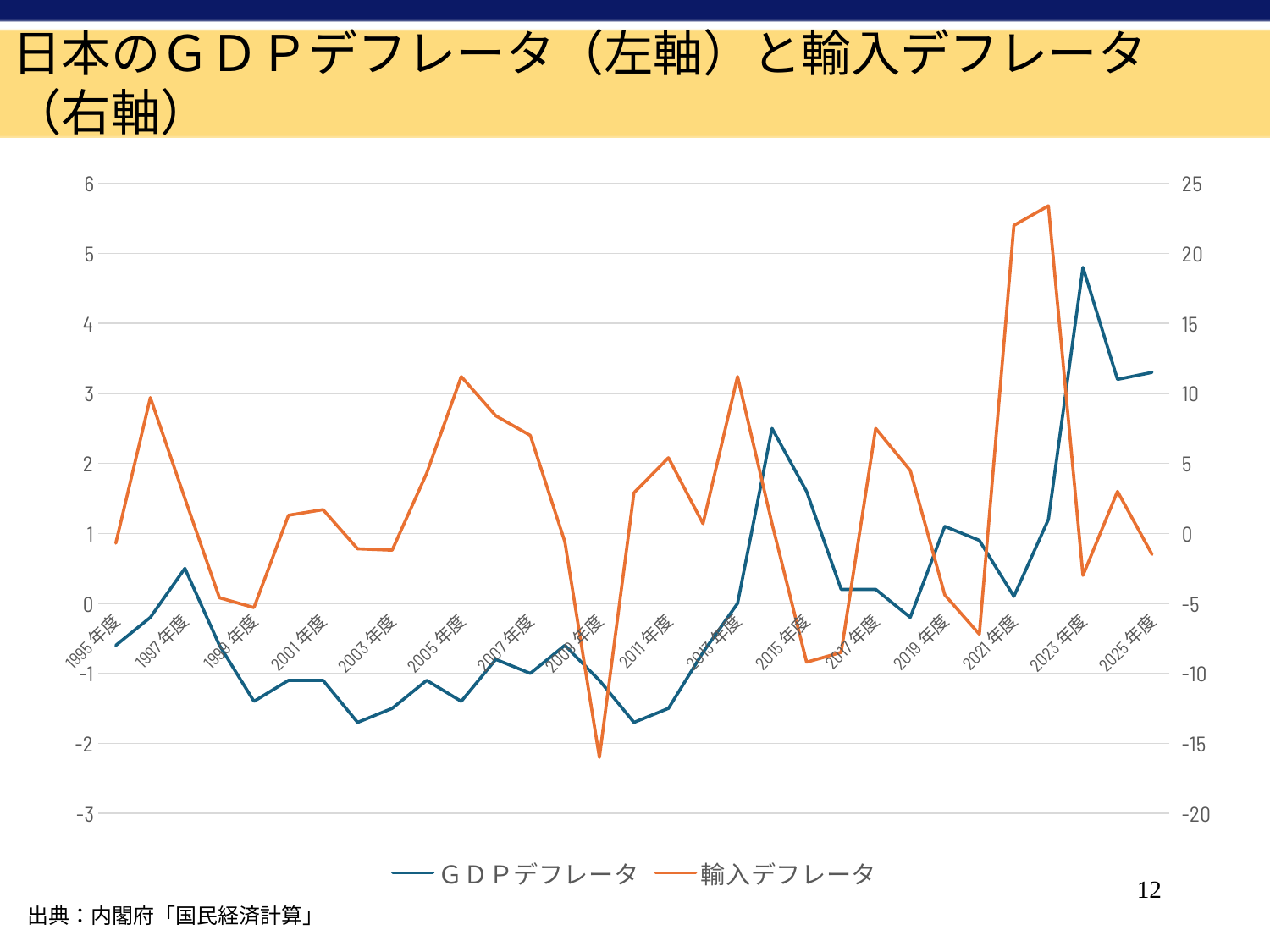

日本のＧＤＰデフレータ（左軸）と輸入デフレータ（右軸）

### Chart

| Category | ＧＤＰデフレータ | 輸入デフレータ |
|---|---|---|
| 1995年度 | -0.6 | -0.7 |
| 1996年度 | -0.2 | 9.7 |
| 1997年度 | 0.5 | 2.5 |
| 1998年度 | -0.6 | -4.6 |
| 1999年度 | -1.4 | -5.3 |
| 2000年度 | -1.1 | 1.3 |
| 2001年度 | -1.1 | 1.7 |
| 2002年度 | -1.7 | -1.1 |
| 2003年度 | -1.5 | -1.2 |
| 2004年度 | -1.1 | 4.3 |
| 2005年度 | -1.4 | 11.2 |
| 2006年度 | -0.8 | 8.4 |
| 2007年度 | -1.0 | 7.0 |
| 2008年度 | -0.6 | -0.6 |
| 2009年度 | -1.1 | -16.0 |
| 2010年度 | -1.7 | 2.9 |
| 2011年度 | -1.5 | 5.4 |
| 2012年度 | -0.7 | 0.7 |
| 2013年度 | 0.0 | 11.2 |
| 2014年度 | 2.5 | 0.7 |
| 2015年度 | 1.6 | -9.2 |
| 2016年度 | 0.2 | -8.5 |
| 2017年度 | 0.2 | 7.5 |
| 2018年度 | -0.2 | 4.5 |
| 2019年度 | 1.1 | -4.4 |
| 2020年度 | 0.9 | -7.2 |
| 2021年度 | 0.1 | 22.0 |
| 2022年度 | 1.2 | 23.4 |
| 2023年度 | 4.8 | -3.0 |
| 2024年度 | 3.2 | 3.0 |
| 2025年度 | 3.3 | -1.5 |
12
出典：内閣府「国民経済計算」